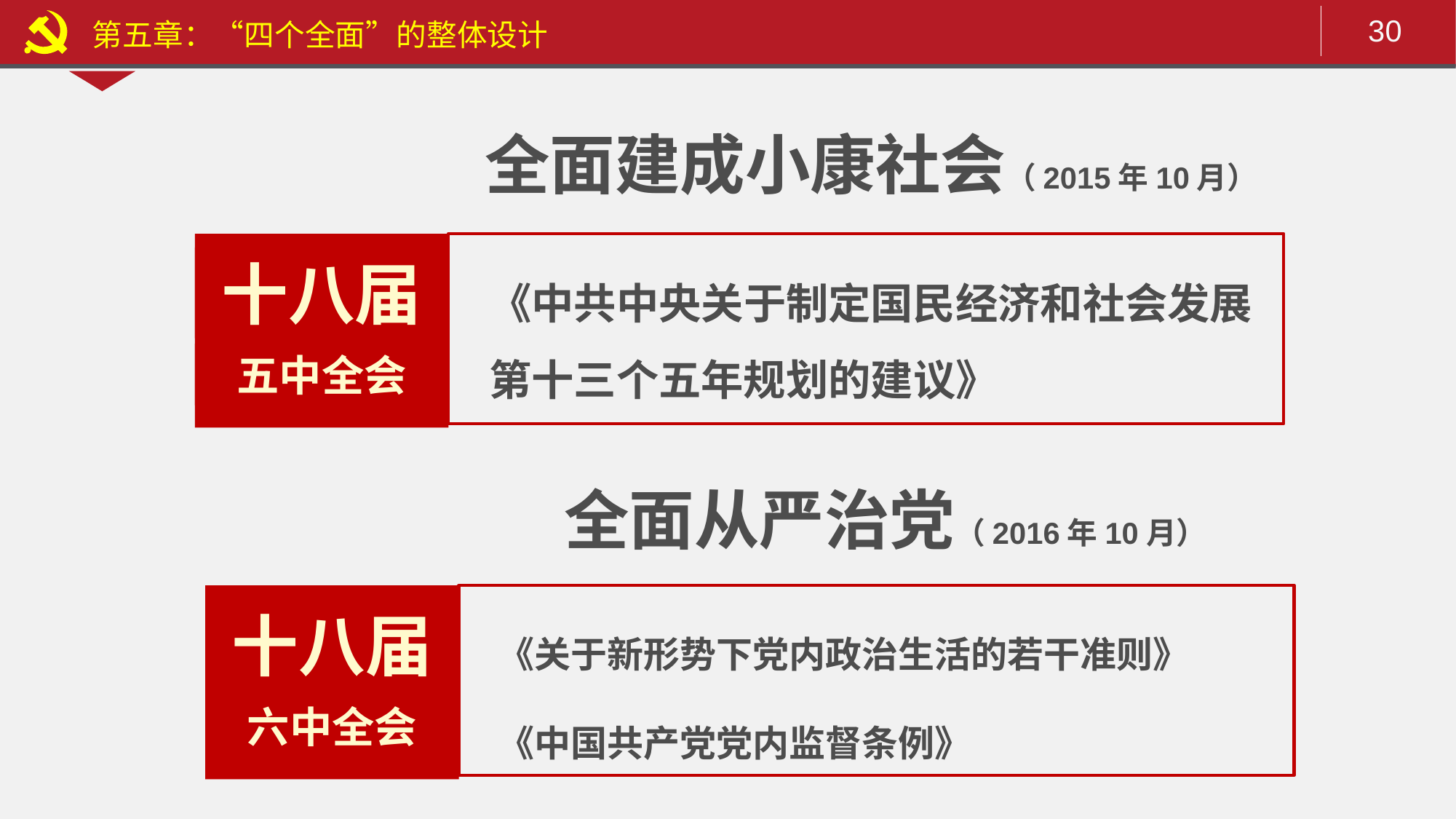

第五章：“四个全面”的整体设计

全面建成小康社会（2015年10月）

十八届
五中全会
《中共中央关于制定国民经济和社会发展第十三个五年规划的建议》
全面从严治党（2016年10月）

十八届
六中全会
《关于新形势下党内政治生活的若干准则》
《中国共产党党内监督条例》